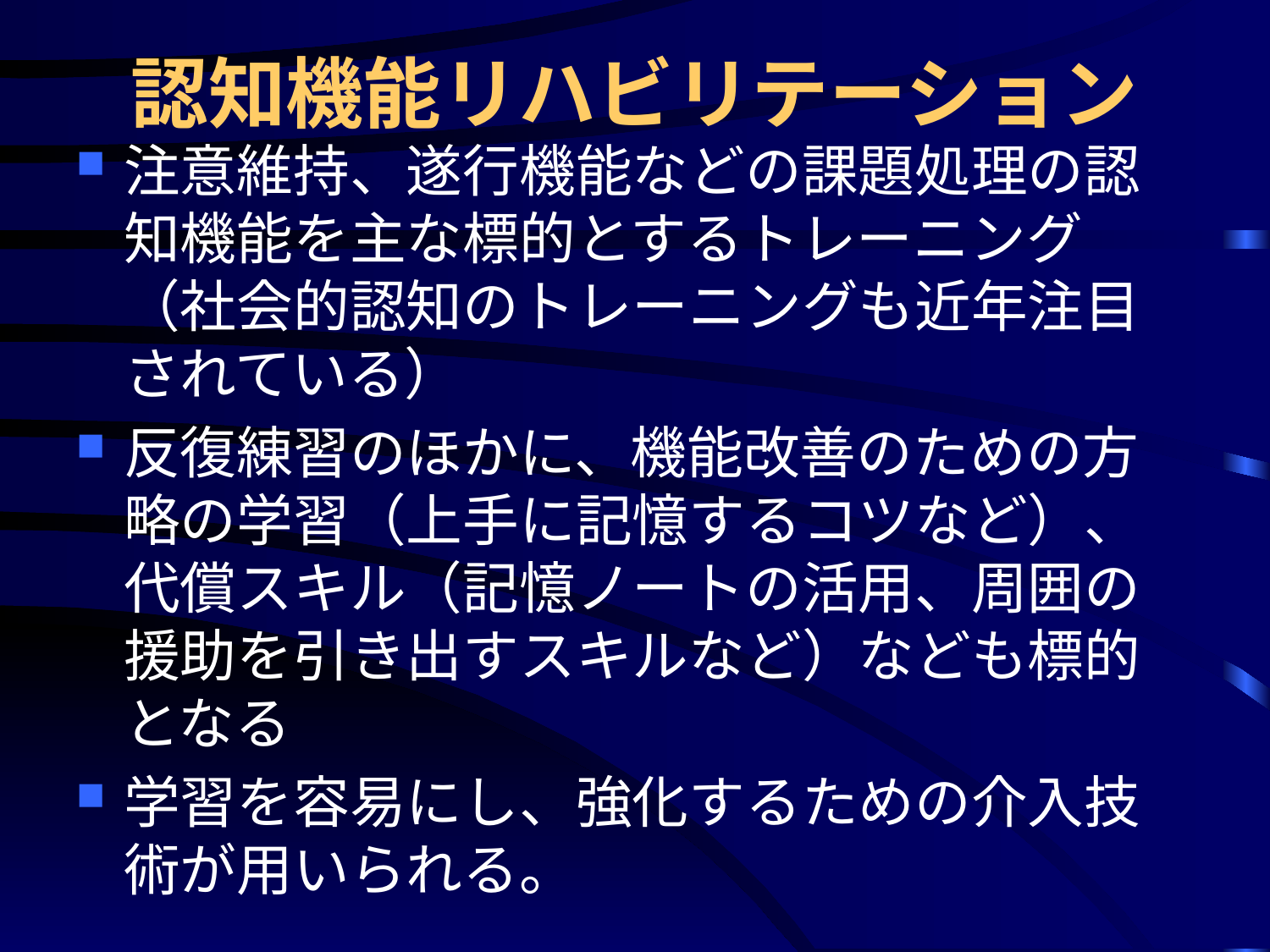

認知機能リハビリテーション
注意維持、遂行機能などの課題処理の認知機能を主な標的とするトレーニング（社会的認知のトレーニングも近年注目されている）
反復練習のほかに、機能改善のための方略の学習（上手に記憶するコツなど）、代償スキル（記憶ノートの活用、周囲の援助を引き出すスキルなど）なども標的となる
学習を容易にし、強化するための介入技術が用いられる。